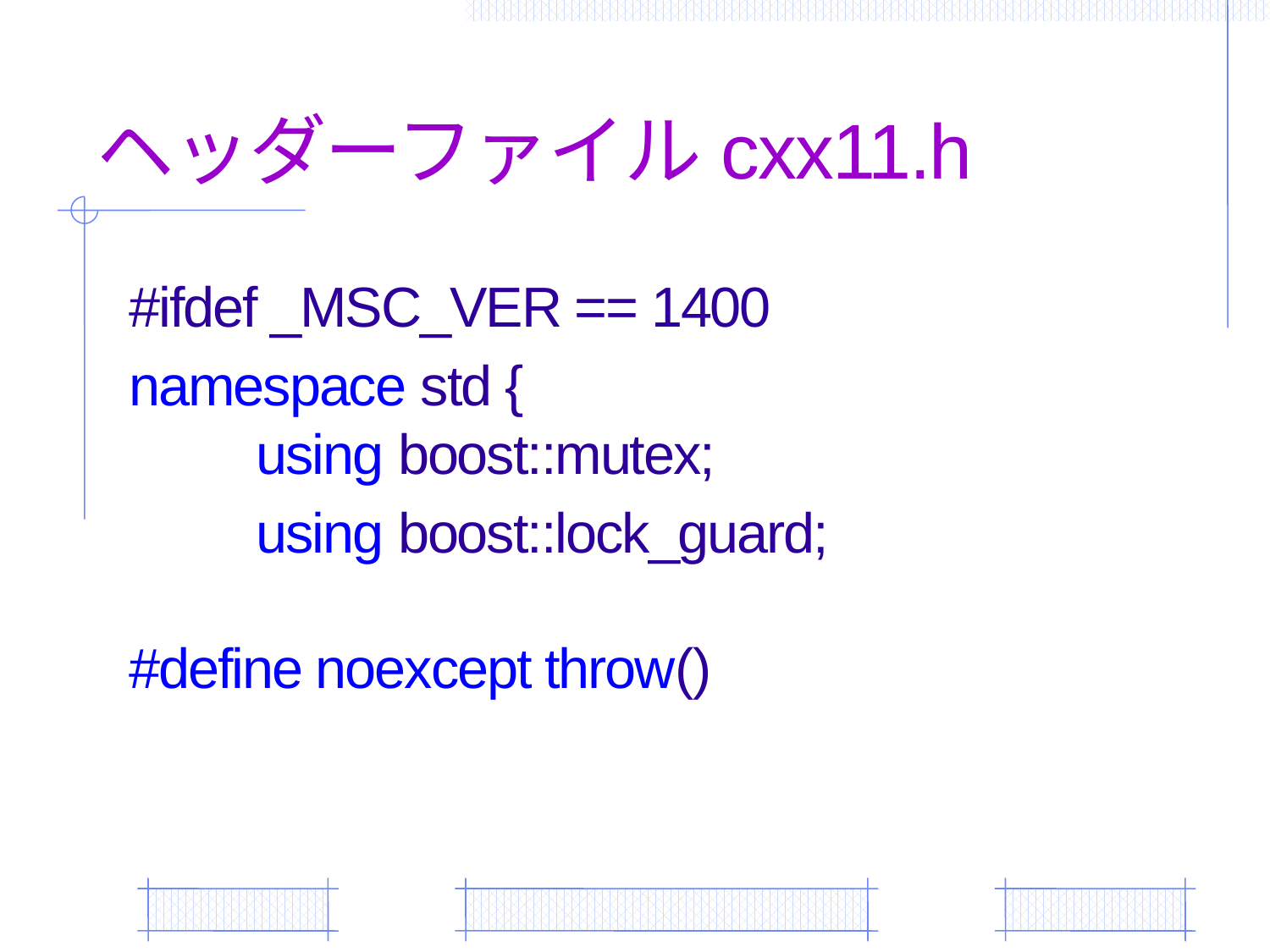

# ヘッダーファイルcxx11.h
#ifdef _MSC_VER == 1400
namespace std {
	using boost::mutex;
	using boost::lock_guard;
#define noexcept throw()